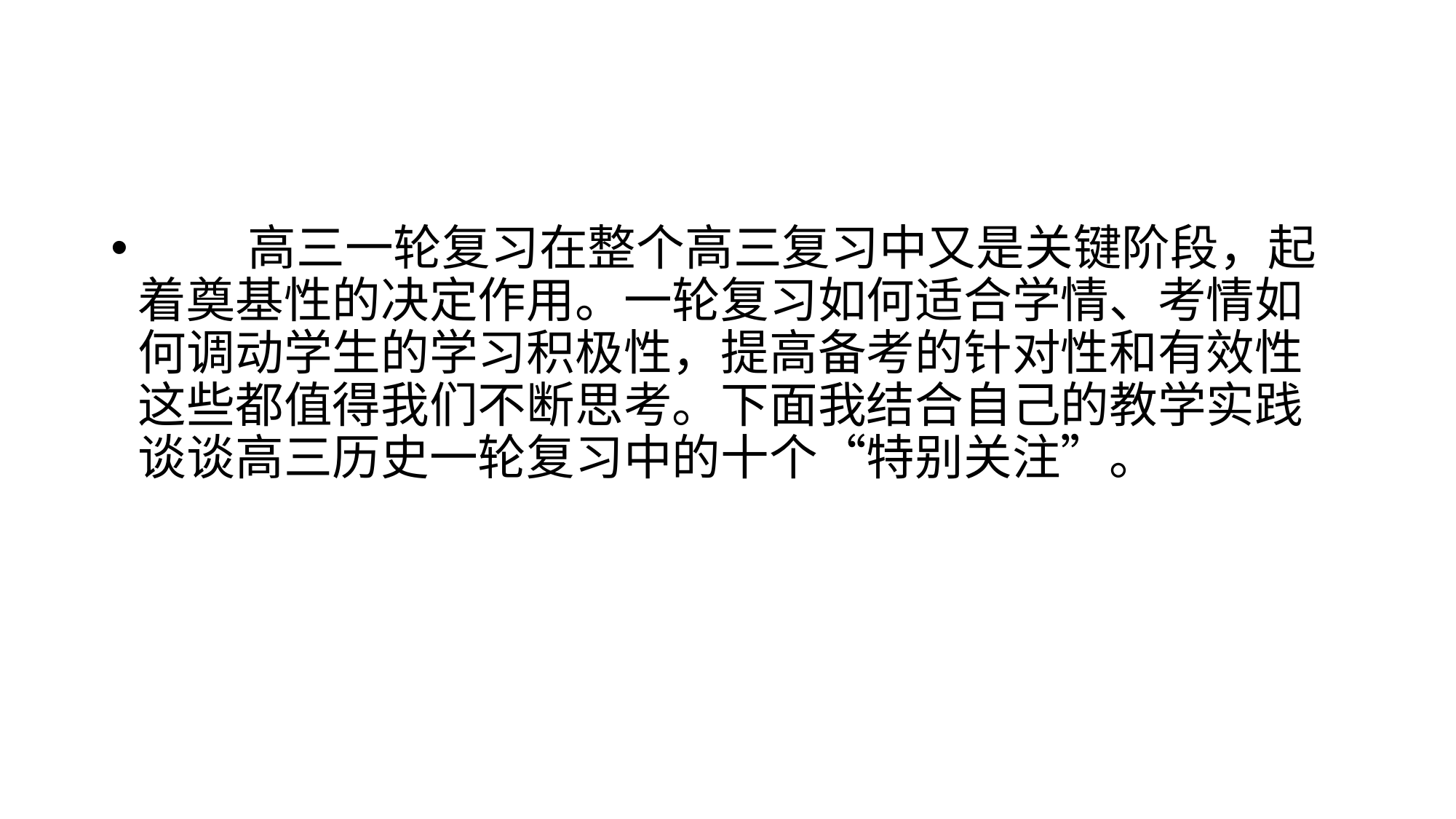

#
         高三一轮复习在整个高三复习中又是关键阶段，起着奠基性的决定作用。一轮复习如何适合学情、考情如何调动学生的学习积极性，提高备考的针对性和有效性这些都值得我们不断思考。下面我结合自己的教学实践谈谈高三历史一轮复习中的十个“特别关注”。